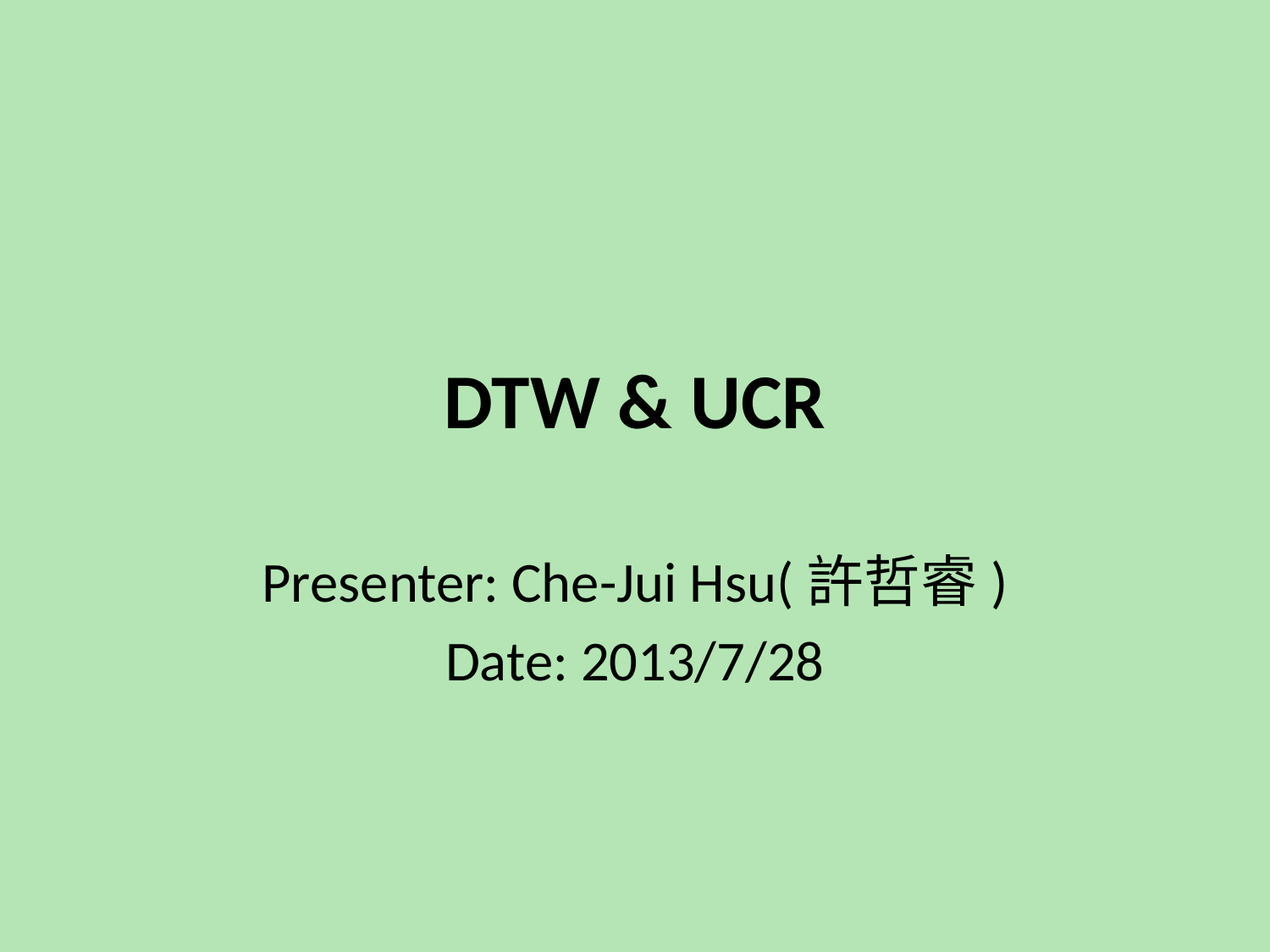

# DTW & UCR
Presenter: Che-Jui Hsu(許哲睿)
Date: 2013/7/28